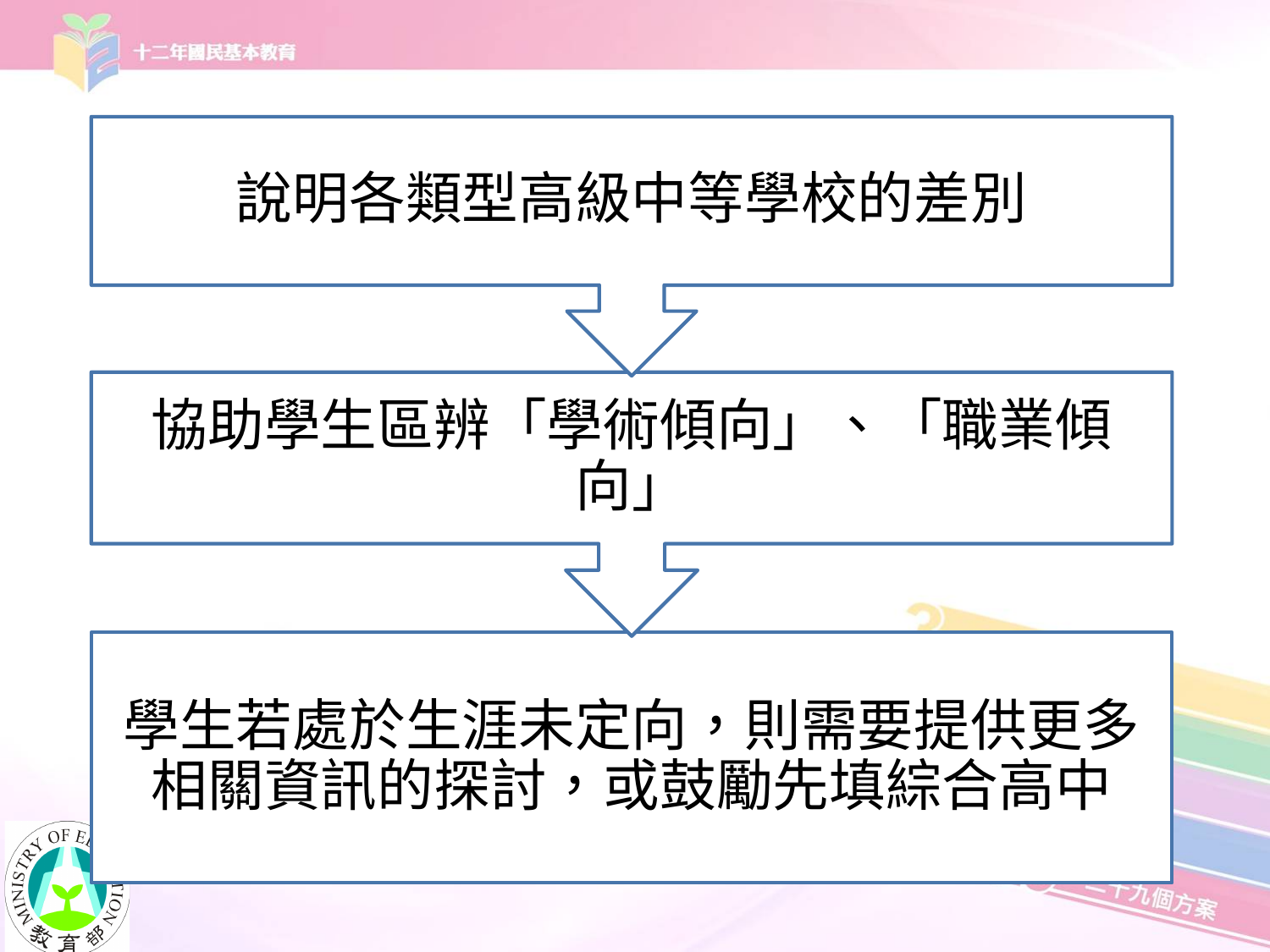

學生若處於生涯未定向，則需要提供更多相關資訊的探討，或鼓勵先填綜合高中
協助學生區辨「學術傾向」、「職業傾向」
說明各類型高級中等學校的差別